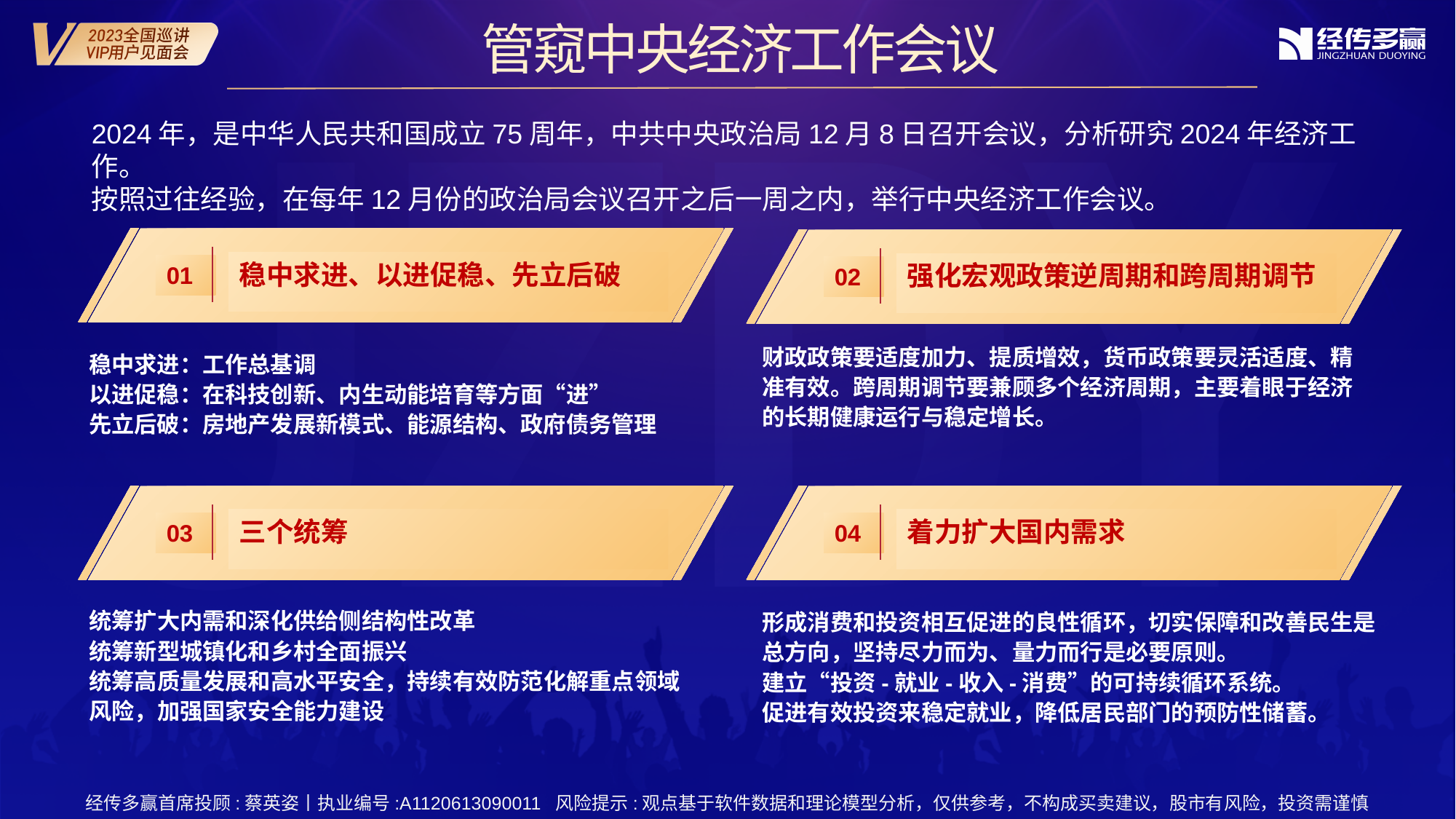

管窥中央经济工作会议
2024年，是中华人民共和国成立75周年，中共中央政治局12月8日召开会议，分析研究2024年经济工作。
按照过往经验，在每年12月份的政治局会议召开之后一周之内，举行中央经济工作会议。

稳中求进、以进促稳、先立后破
01

强化宏观政策逆周期和跨周期调节
02
财政政策要适度加力、提质增效，货币政策要灵活适度、精准有效。跨周期调节要兼顾多个经济周期，主要着眼于经济的长期健康运行与稳定增长。
稳中求进：工作总基调
以进促稳：在科技创新、内生动能培育等方面“进”
先立后破：房地产发展新模式、能源结构、政府债务管理

三个统筹
03

着力扩大国内需求
04
统筹扩大内需和深化供给侧结构性改革
统筹新型城镇化和乡村全面振兴
统筹高质量发展和高水平安全，持续有效防范化解重点领域风险，加强国家安全能力建设

形成消费和投资相互促进的良性循环，切实保障和改善民生是总方向，坚持尽力而为、量力而行是必要原则。
建立“投资-就业-收入-消费”的可持续循环系统。
促进有效投资来稳定就业，降低居民部门的预防性储蓄。